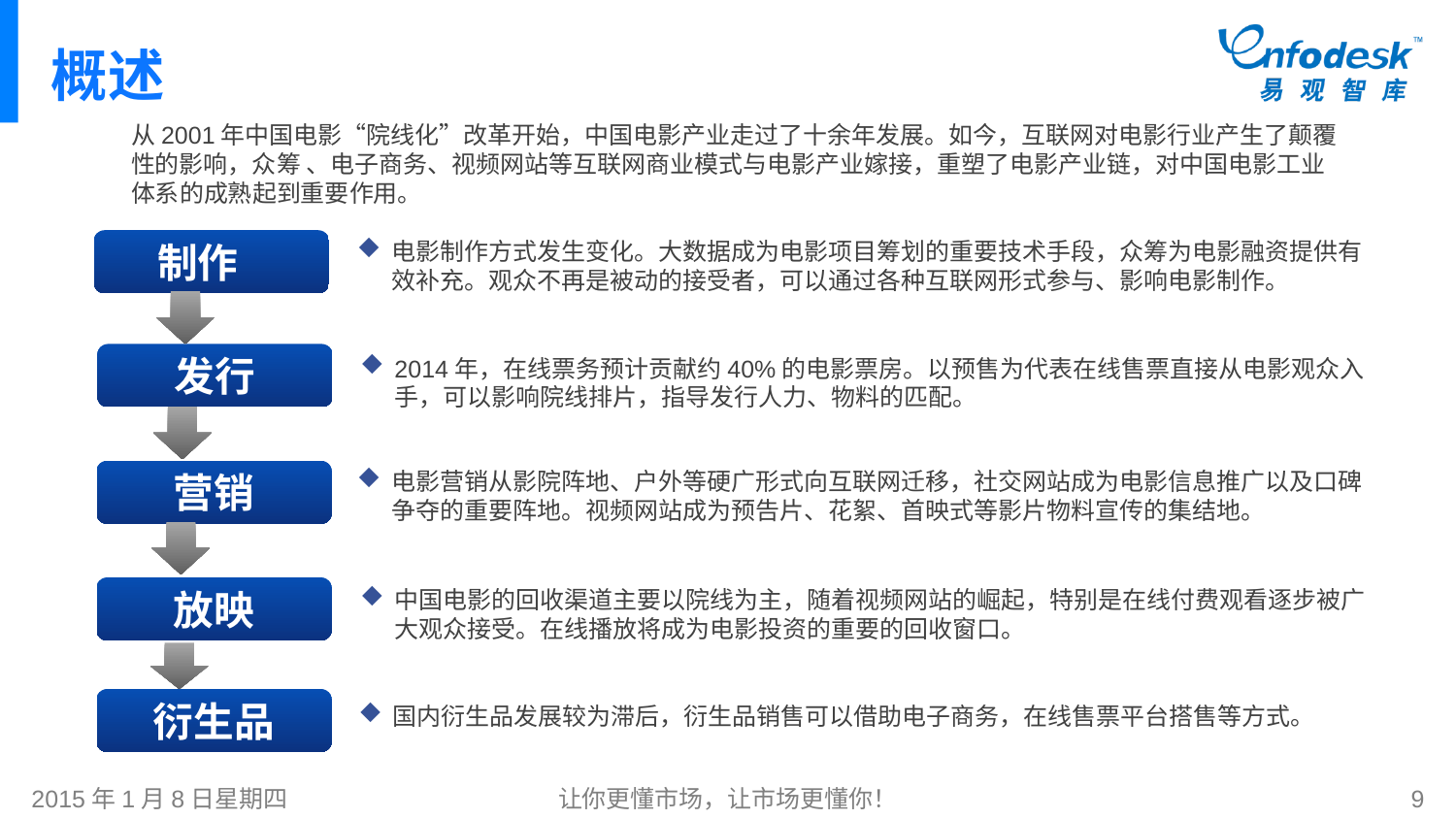

# 概述
从2001年中国电影“院线化”改革开始，中国电影产业走过了十余年发展。如今，互联网对电影行业产生了颠覆性的影响，众筹 、电子商务、视频网站等互联网商业模式与电影产业嫁接，重塑了电影产业链，对中国电影工业体系的成熟起到重要作用。
电影制作方式发生变化。大数据成为电影项目筹划的重要技术手段，众筹为电影融资提供有效补充。观众不再是被动的接受者，可以通过各种互联网形式参与、影响电影制作。
制作

发行
2014年，在线票务预计贡献约40%的电影票房。以预售为代表在线售票直接从电影观众入手，可以影响院线排片，指导发行人力、物料的匹配。

电影营销从影院阵地、户外等硬广形式向互联网迁移，社交网站成为电影信息推广以及口碑争夺的重要阵地。视频网站成为预告片、花絮、首映式等影片物料宣传的集结地。
营销

放映
中国电影的回收渠道主要以院线为主，随着视频网站的崛起，特别是在线付费观看逐步被广大观众接受。在线播放将成为电影投资的重要的回收窗口。

衍生品
国内衍生品发展较为滞后，衍生品销售可以借助电子商务，在线售票平台搭售等方式。
2015年1月8日星期四
让你更懂市场，让市场更懂你！
9